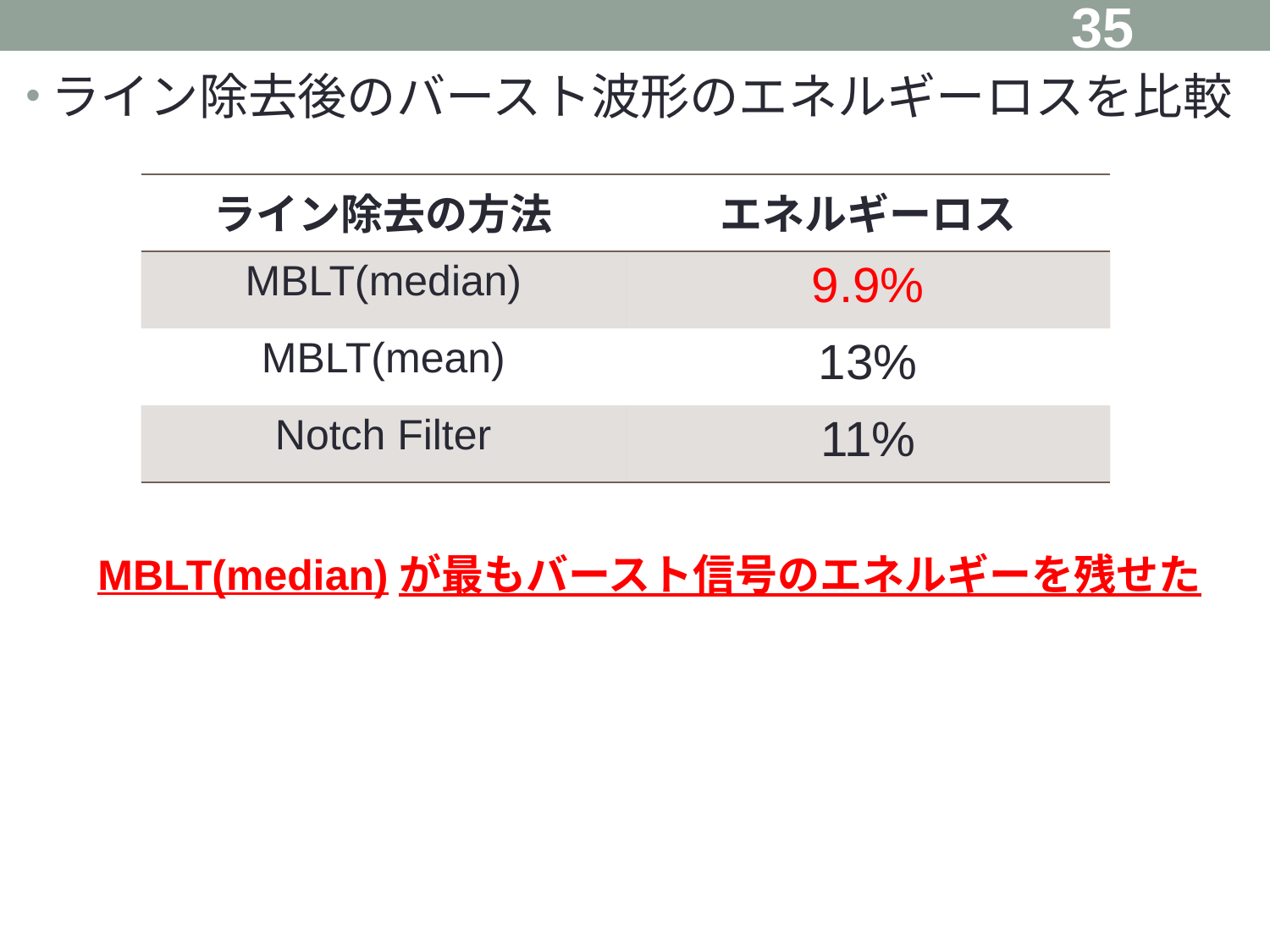

35
ライン除去後のバースト波形のエネルギーロスを比較

MBLT(median)が最もバースト信号のエネルギーを残せた

| ライン除去の方法 | エネルギーロス |
| --- | --- |
| MBLT(median) | 9.9% |
| MBLT(mean) | 13% |
| Notch Filter | 11% |